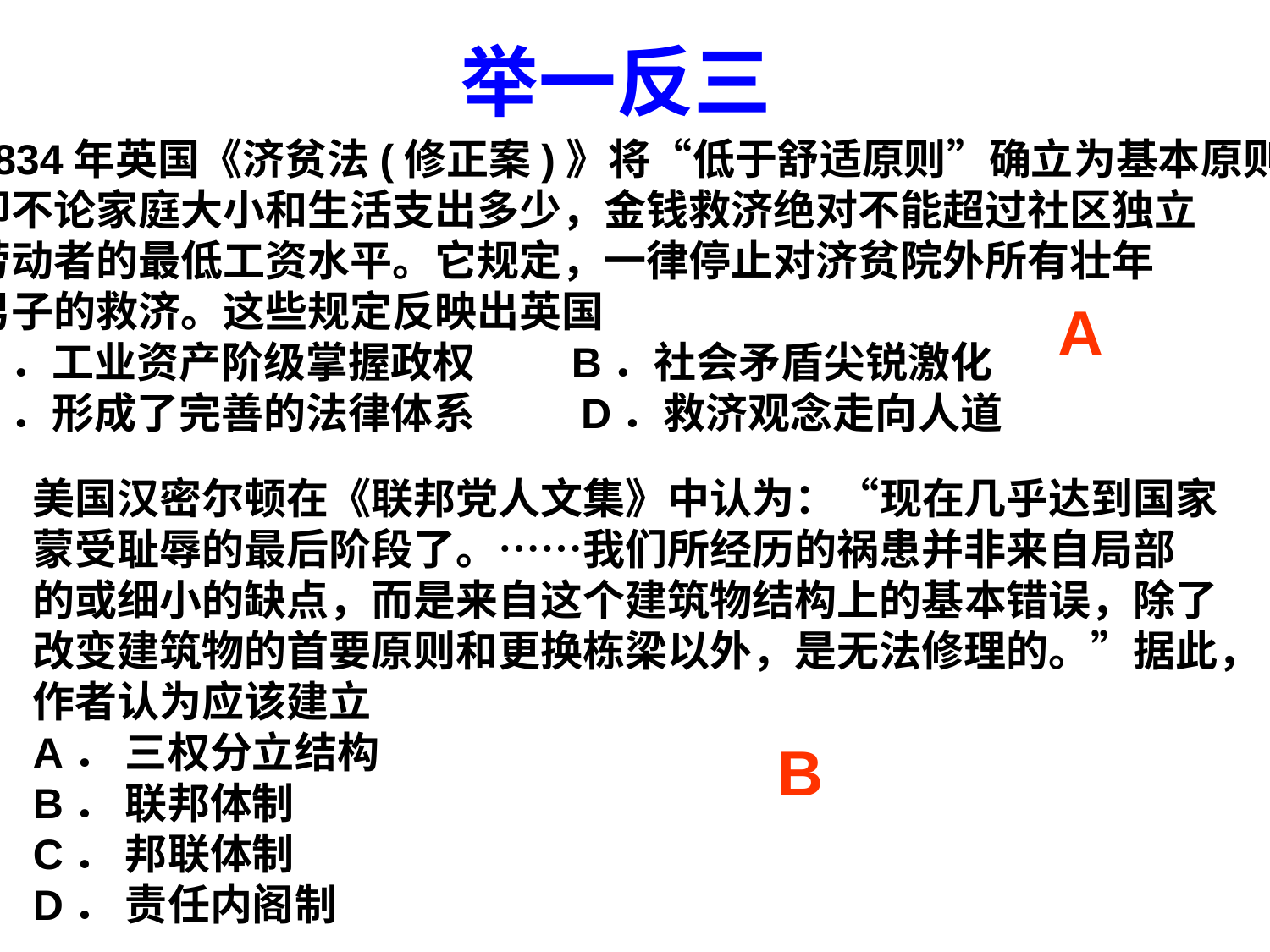

举一反三
1834年英国《济贫法(修正案)》将“低于舒适原则”确立为基本原则，
即不论家庭大小和生活支出多少，金钱救济绝对不能超过社区独立
劳动者的最低工资水平。它规定，一律停止对济贫院外所有壮年
男子的救济。这些规定反映出英国
A．工业资产阶级掌握政权         B．社会矛盾尖锐激化
C．形成了完善的法律体系          D．救济观念走向人道
A
美国汉密尔顿在《联邦党人文集》中认为：“现在几乎达到国家
蒙受耻辱的最后阶段了。……我们所经历的祸患并非来自局部
的或细小的缺点，而是来自这个建筑物结构上的基本错误，除了
改变建筑物的首要原则和更换栋梁以外，是无法修理的。”据此，
作者认为应该建立
A． 三权分立结构
B． 联邦体制
C． 邦联体制
D． 责任内阁制
B